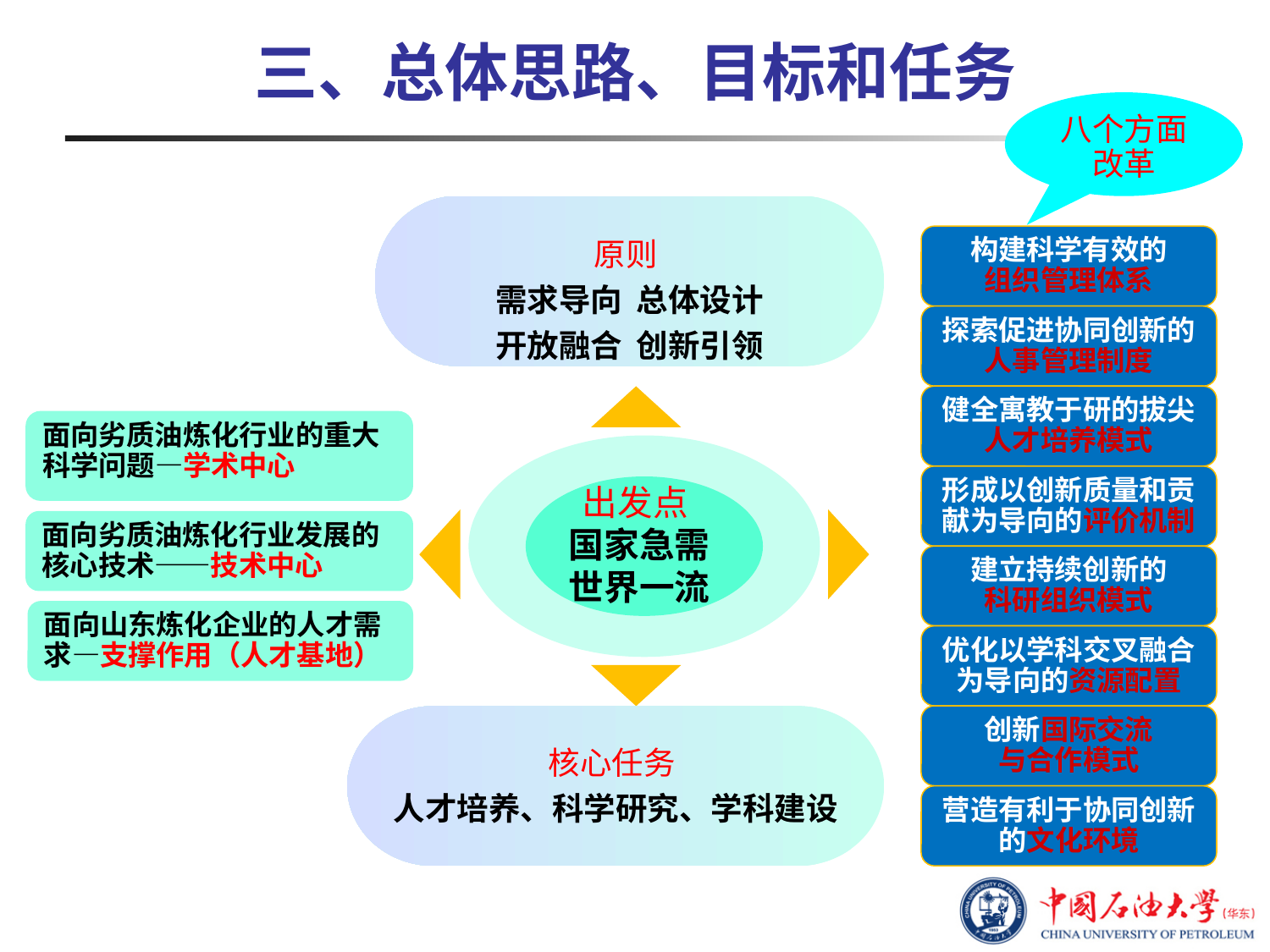

三、总体思路、目标和任务
八个方面改革
原则
需求导向  总体设计
开放融合  创新引领
构建科学有效的
组织管理体系
探索促进协同创新的
人事管理制度
健全寓教于研的拔尖
人才培养模式

面向劣质油炼化行业的重大科学问题—学术中心
出发点
国家急需
世界一流
形成以创新质量和贡献为导向的评价机制
面向劣质油炼化行业发展的核心技术——技术中心
建立持续创新的
科研组织模式
面向山东炼化企业的人才需求—支撑作用（人才基地）
优化以学科交叉融合
为导向的资源配置
创新国际交流
与合作模式
核心任务
人才培养、科学研究、学科建设
营造有利于协同创新
的文化环境